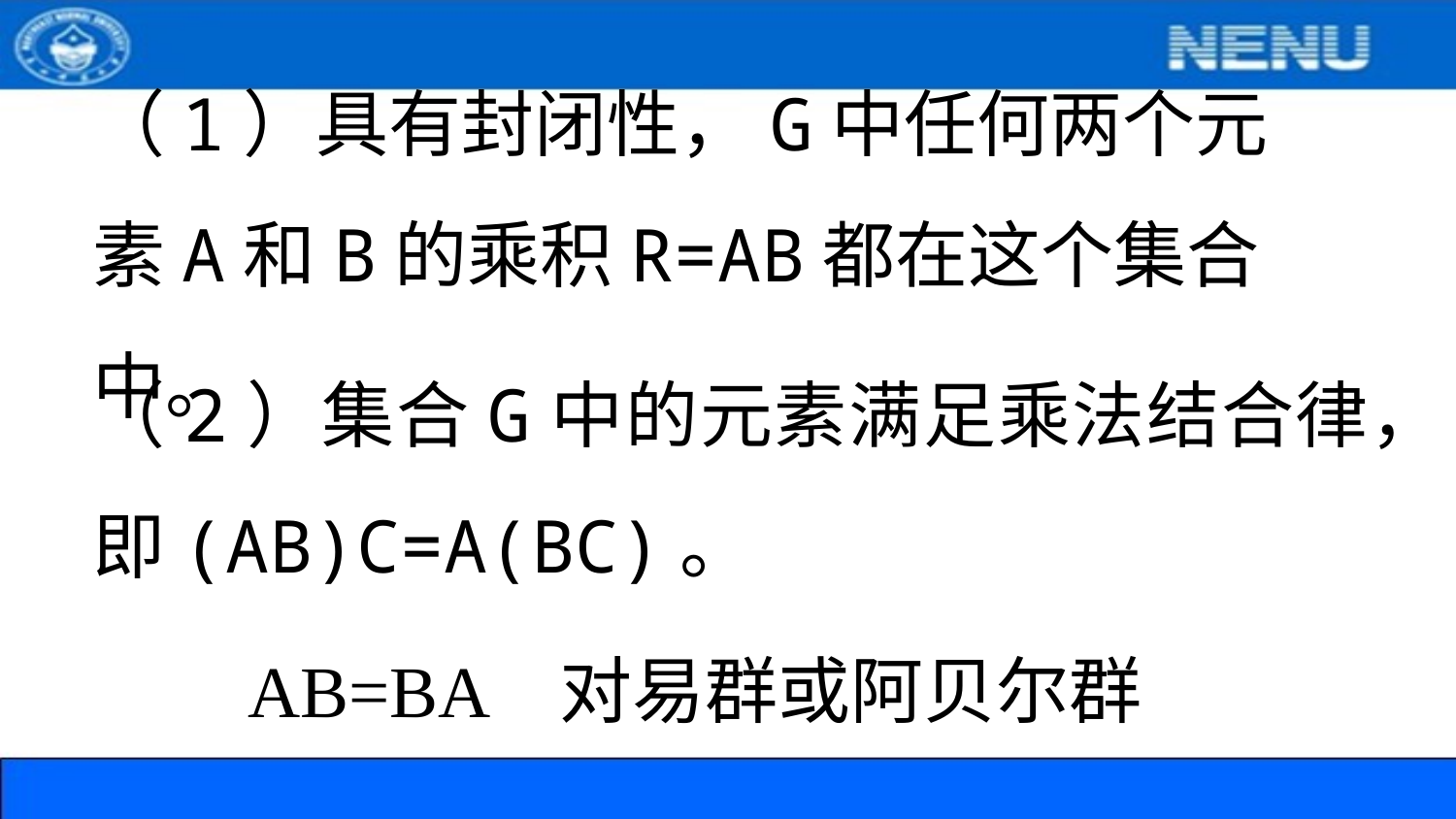

（1）具有封闭性，G中任何两个元素A和B的乘积R=AB都在这个集合中。
（2）集合G中的元素满足乘法结合律，即(AB)C=A(BC)。
AB=BA
对易群或阿贝尔群